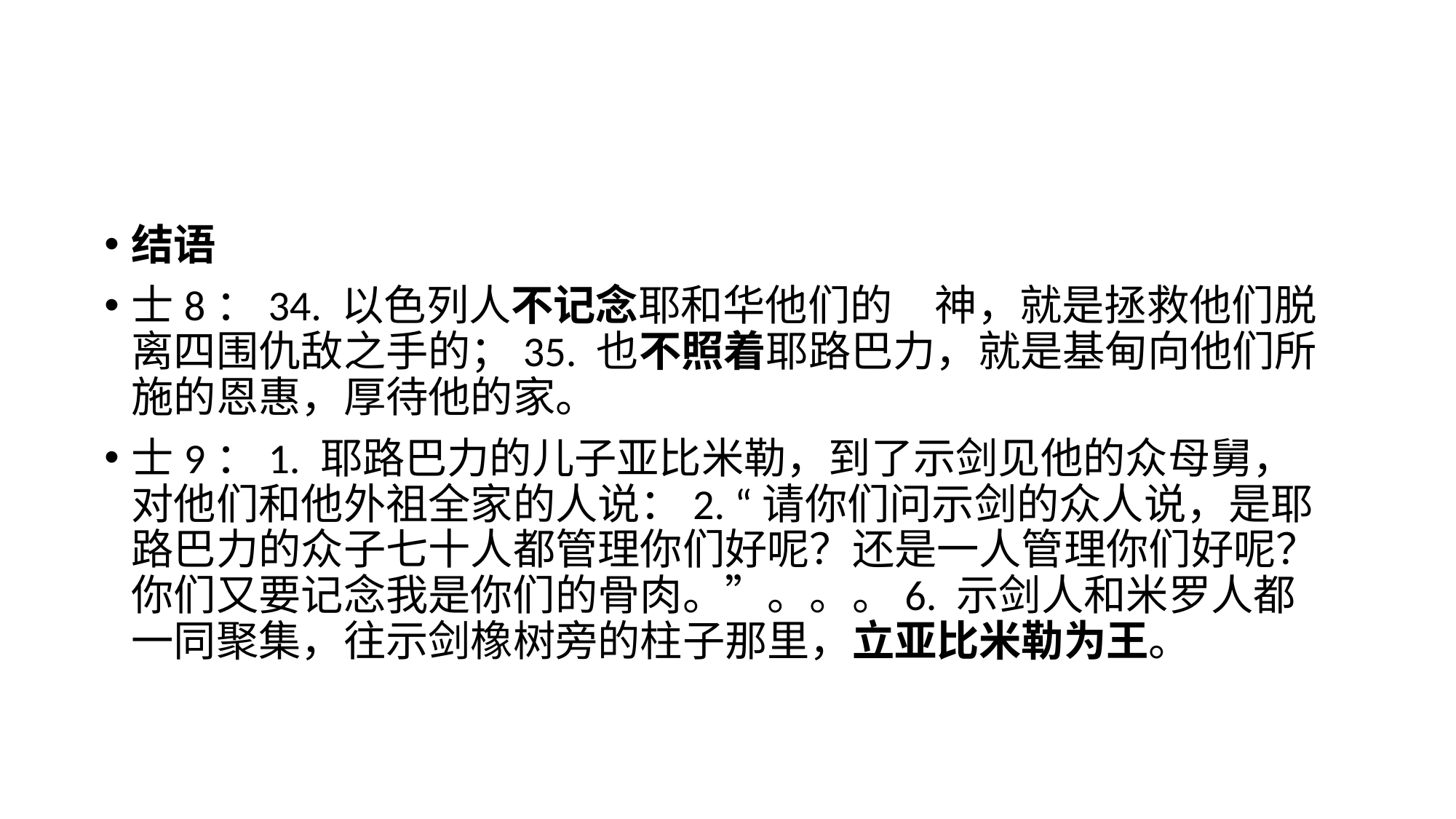

结语
士8：34. 以色列人不记念耶和华他们的　神，就是拯救他们脱离四围仇敌之手的；35. 也不照着耶路巴力，就是基甸向他们所施的恩惠，厚待他的家。
士9：1. 耶路巴力的儿子亚比米勒，到了示剑见他的众母舅，对他们和他外祖全家的人说：2. “请你们问示剑的众人说，是耶路巴力的众子七十人都管理你们好呢？还是一人管理你们好呢？你们又要记念我是你们的骨肉。”。。。6. 示剑人和米罗人都一同聚集，往示剑橡树旁的柱子那里，立亚比米勒为王。